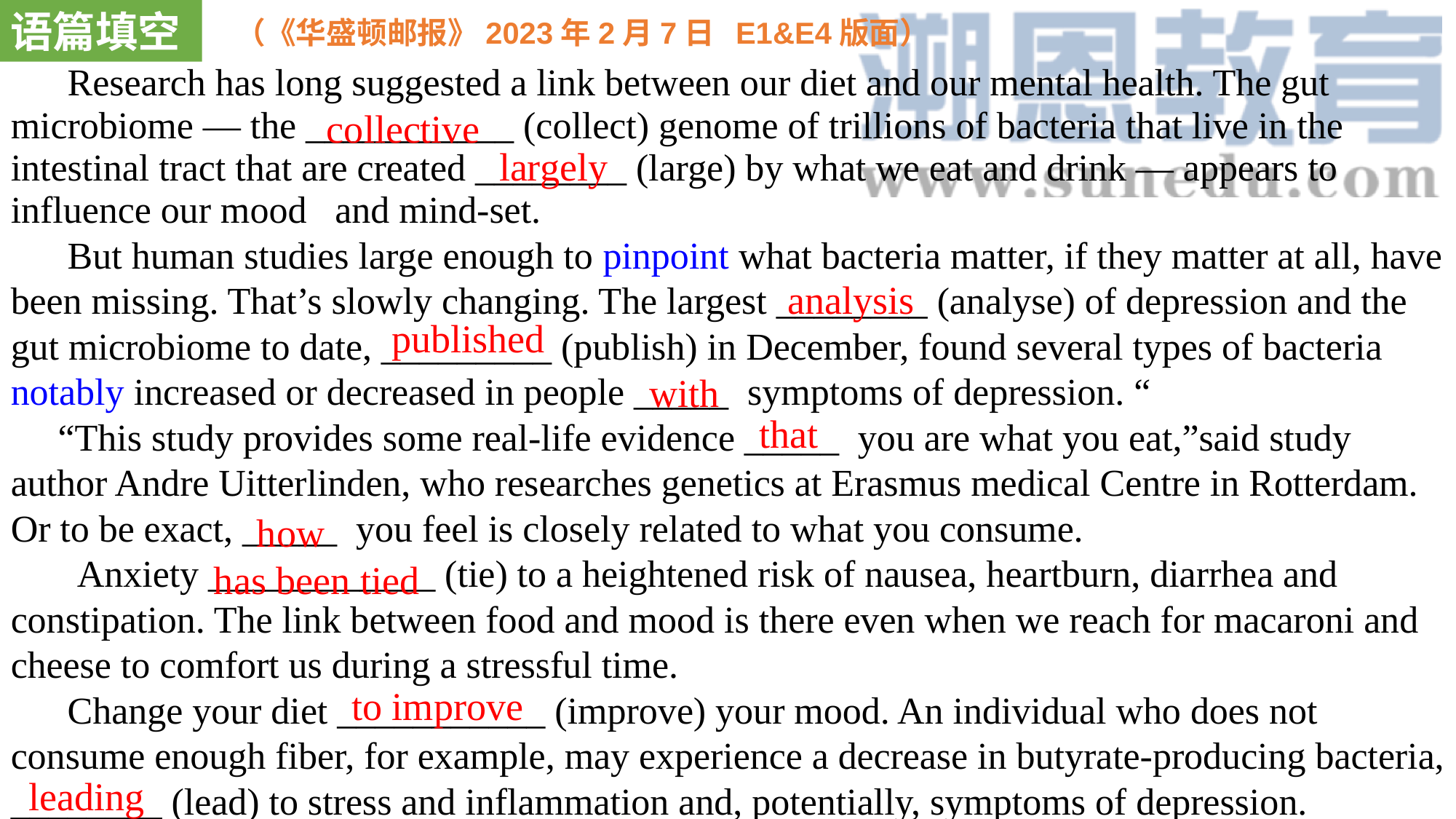

语篇填空
（《华盛顿邮报》2023年2月7日  E1&E4版面）
      Research has long suggested a link between our diet and our mental health. The gut microbiome — the ___________ (collect) genome of trillions of bacteria that live in the intestinal tract that are created ________ (large) by what we eat and drink — appears to influence our mood   and mind-set.
      But human studies large enough to pinpoint what bacteria matter, if they matter at all, have been missing. That’s slowly changing. The largest ________ (analyse) of depression and the gut microbiome to date, _________ (publish) in December, found several types of bacteria notably increased or decreased in people _____  symptoms of depression. “
     “This study provides some real-life evidence _____  you are what you eat,”said study author Andre Uitterlinden, who researches genetics at Erasmus medical Centre in Rotterdam. Or to be exact, _____  you feel is closely related to what you consume.
       Anxiety ____________ (tie) to a heightened risk of nausea, heartburn, diarrhea and constipation. The link between food and mood is there even when we reach for macaroni and cheese to comfort us during a stressful time.
      Change your diet ___________ (improve) your mood. An individual who does not consume enough fiber, for example, may experience a decrease in butyrate-producing bacteria, ________ (lead) to stress and inflammation and, potentially, symptoms of depression.
collective
 largely
analysis
published
with
that
how
has been tied
to improve
leading